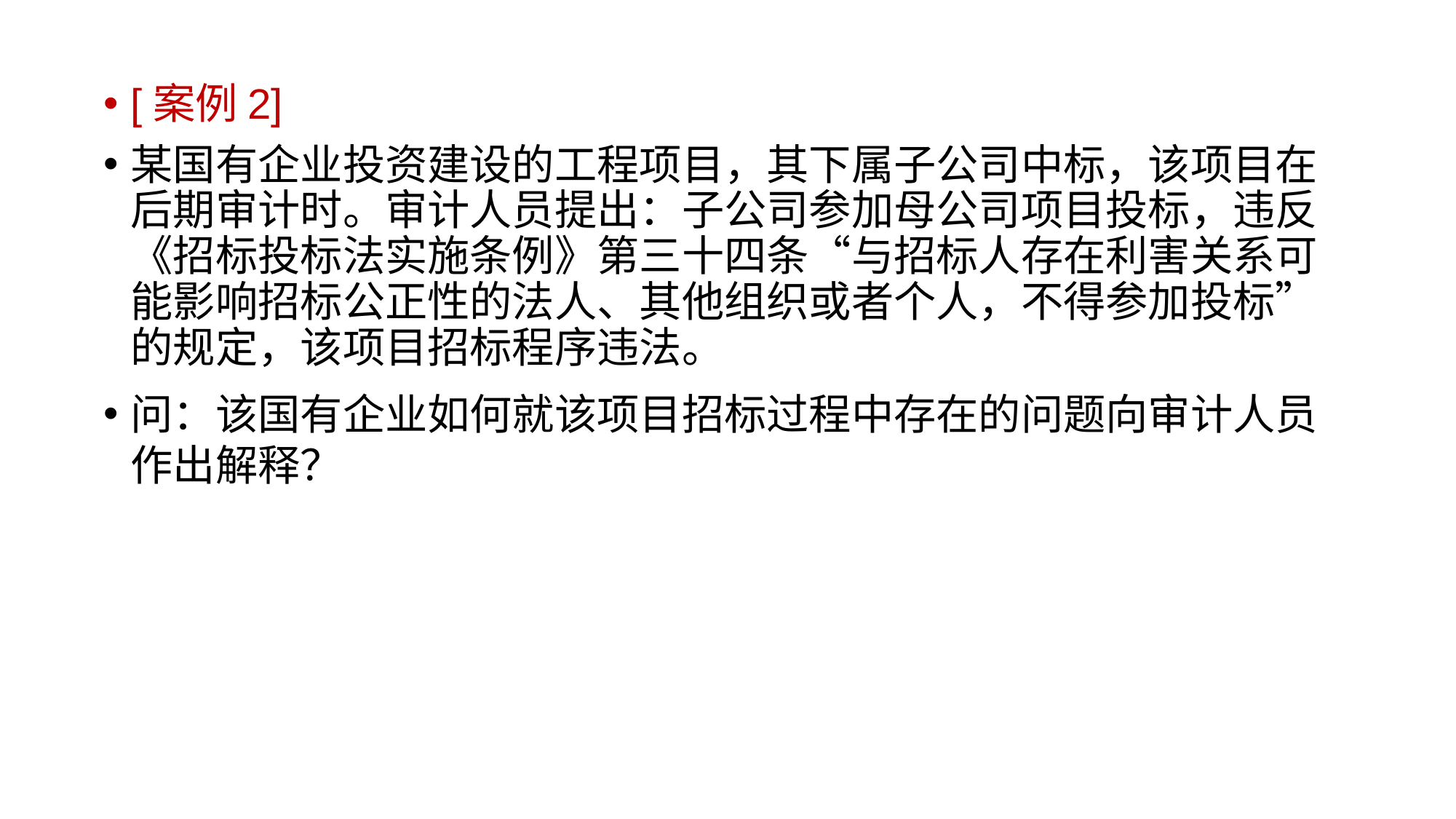

[案例2]
某国有企业投资建设的工程项目，其下属子公司中标，该项目在后期审计时。审计人员提出：子公司参加母公司项目投标，违反《招标投标法实施条例》第三十四条“与招标人存在利害关系可能影响招标公正性的法人、其他组织或者个人，不得参加投标”的规定，该项目招标程序违法。
问：该国有企业如何就该项目招标过程中存在的问题向审计人员作出解释？